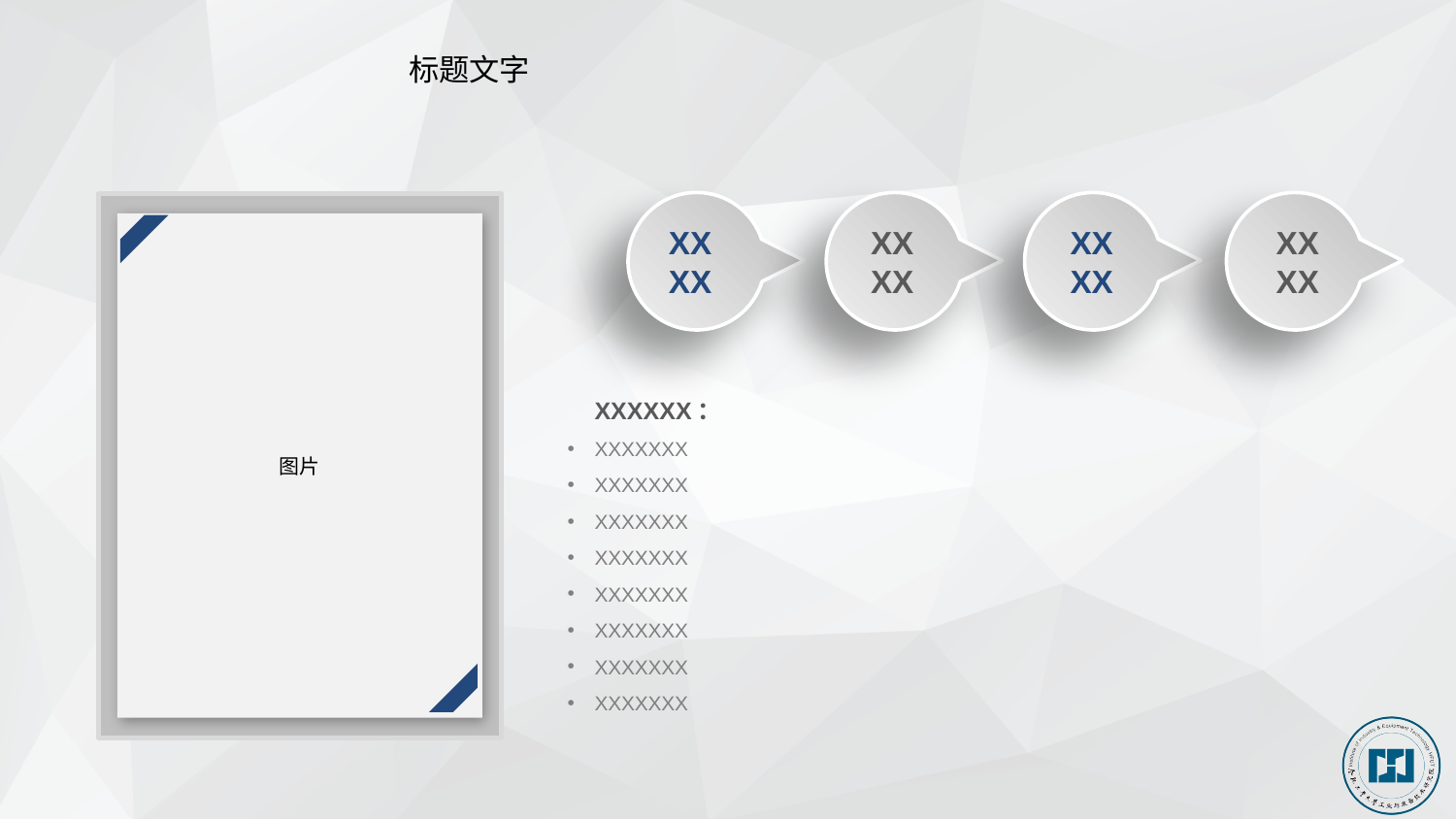

标题文字

XX
XX

XX
XX

XX
XX

XX
XX

图片

    XXXXXX：
XXXXXXX
XXXXXXX
XXXXXXX
XXXXXXX
XXXXXXX
XXXXXXX
XXXXXXX
XXXXXXX